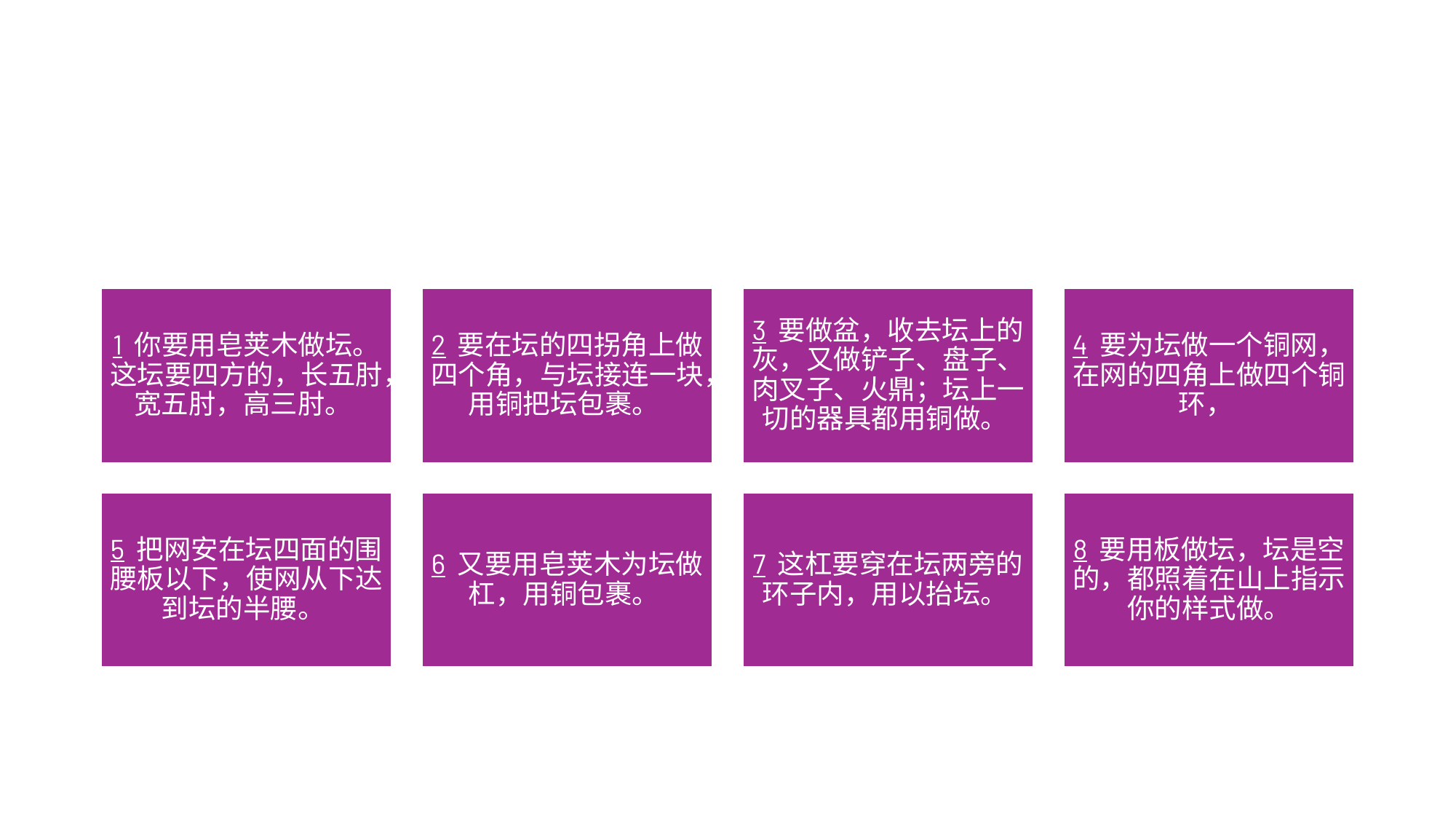

1 你要用皂荚木做坛。这坛要四方的，长五肘，宽五肘，高三肘。
2 要在坛的四拐角上做四个角，与坛接连一块，用铜把坛包裹。
3 要做盆，收去坛上的灰，又做铲子、盘子、肉叉子、火鼎；坛上一切的器具都用铜做。
4 要为坛做一个铜网，在网的四角上做四个铜环，
5 把网安在坛四面的围腰板以下，使网从下达到坛的半腰。
6 又要用皂荚木为坛做杠，用铜包裹。
7 这杠要穿在坛两旁的环子内，用以抬坛。
8 要用板做坛，坛是空的，都照着在山上指示你的样式做。